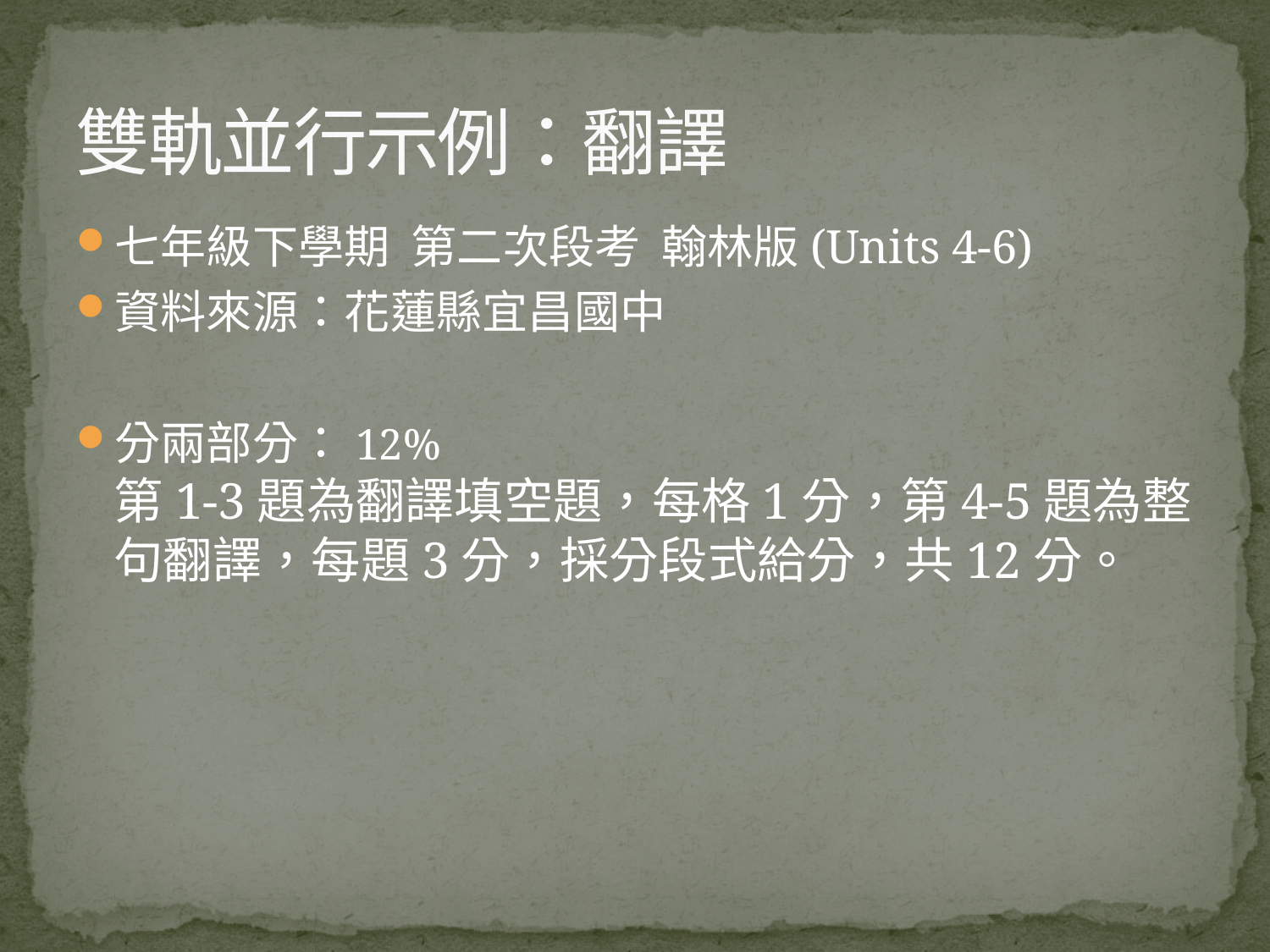

# 雙軌並行示例：翻譯
七年級下學期  第二次段考  翰林版(Units 4-6)
資料來源：花蓮縣宜昌國中

分兩部分：12%
第1-3題為翻譯填空題，每格1分，第4-5題為整句翻譯，每題3分，採分段式給分，共12分。